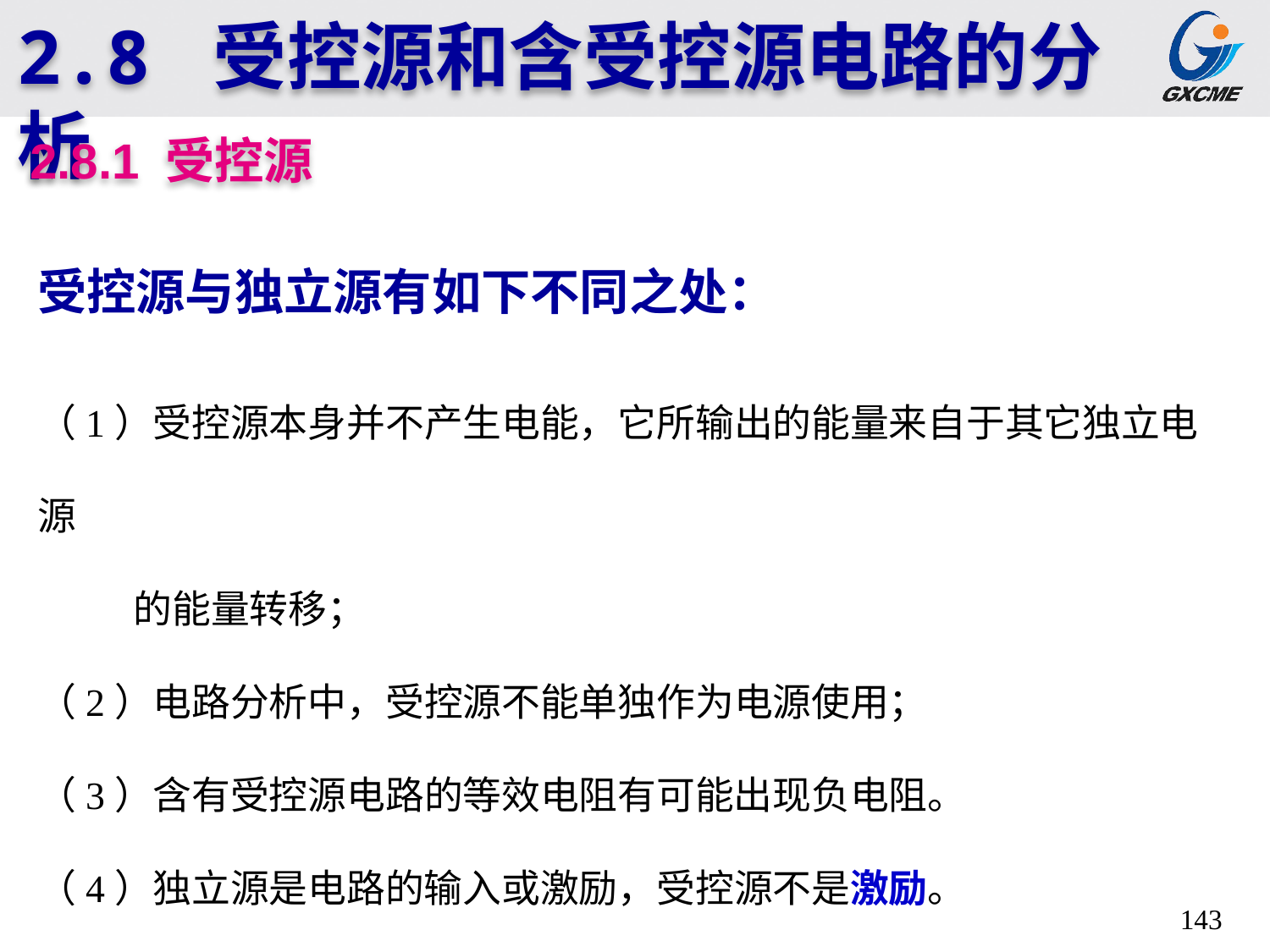

2.8 受控源和含受控源电路的分析
2.8.1 受控源
受控源与独立源有如下不同之处：
（1）受控源本身并不产生电能，它所输出的能量来自于其它独立电源
          的能量转移；
（2）电路分析中，受控源不能单独作为电源使用；
（3）含有受控源电路的等效电阻有可能出现负电阻。
（4）独立源是电路的输入或激励，受控源不是激励。
143